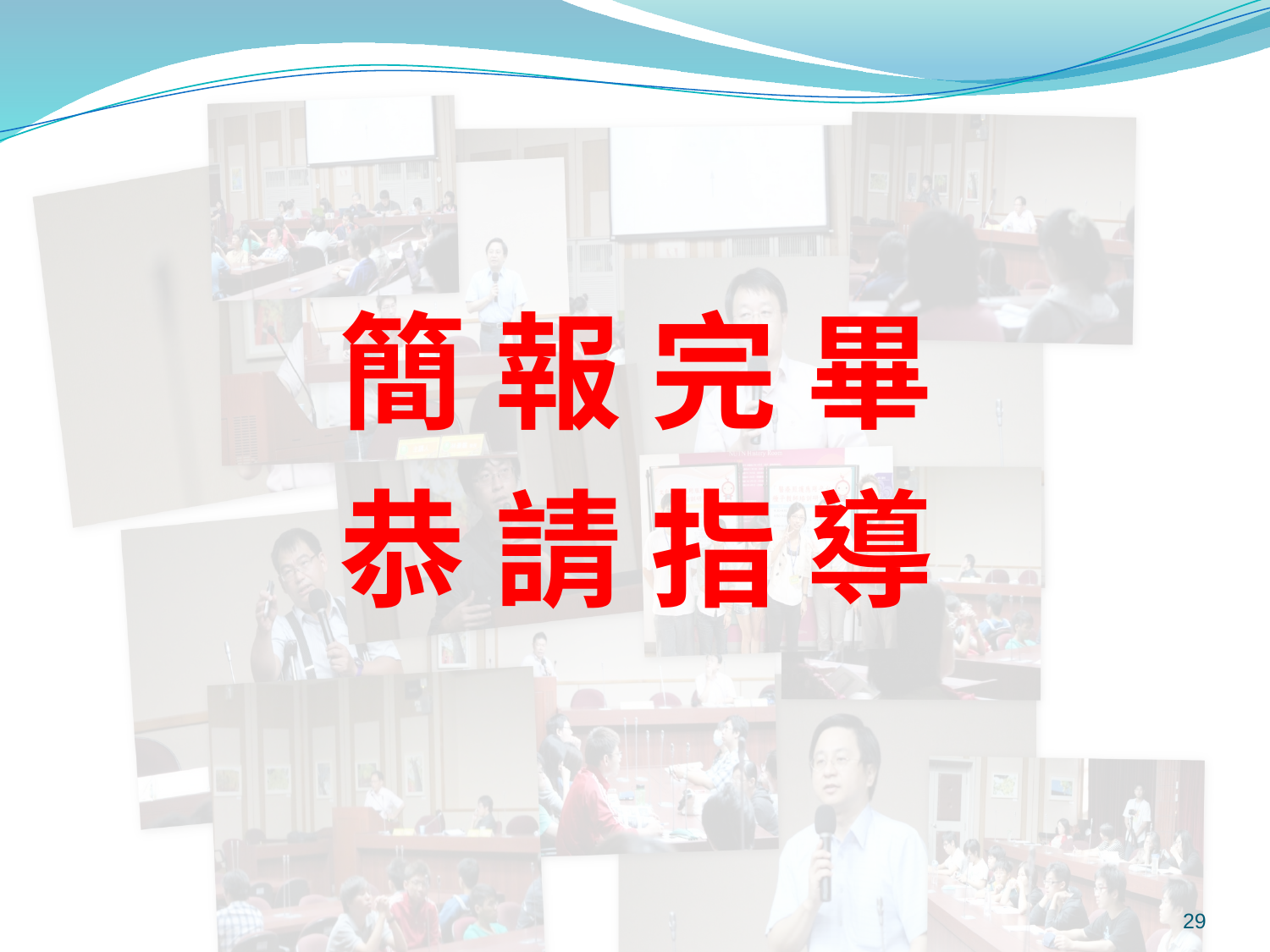

# 簡 報 完 畢
恭 請 指 導

29